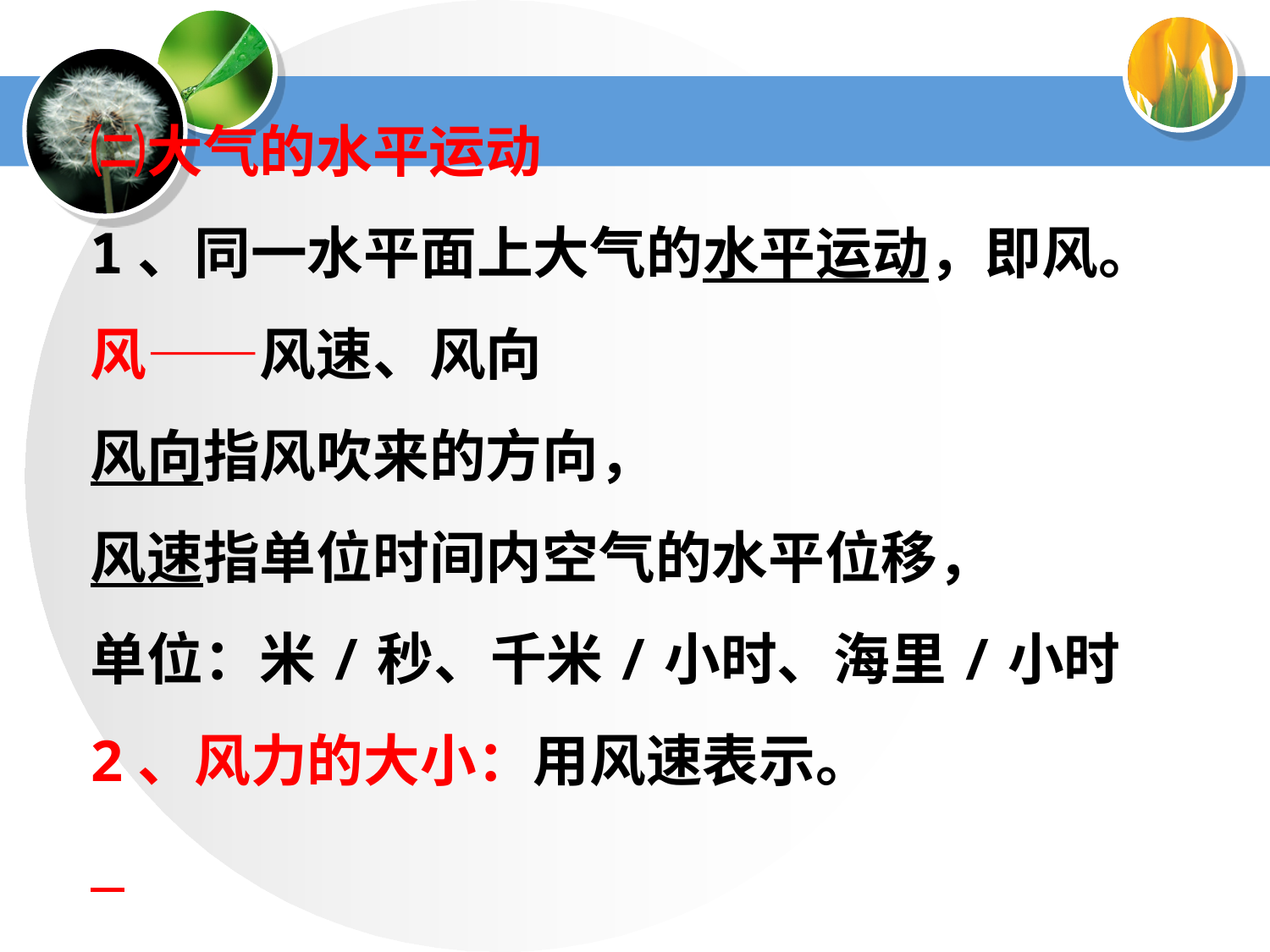

㈡大气的水平运动
1、同一水平面上大气的水平运动，即风。
风——风速、风向
风向指风吹来的方向，
风速指单位时间内空气的水平位移，
单位：米/秒、千米/小时、海里/小时
2、风力的大小：用风速表示。